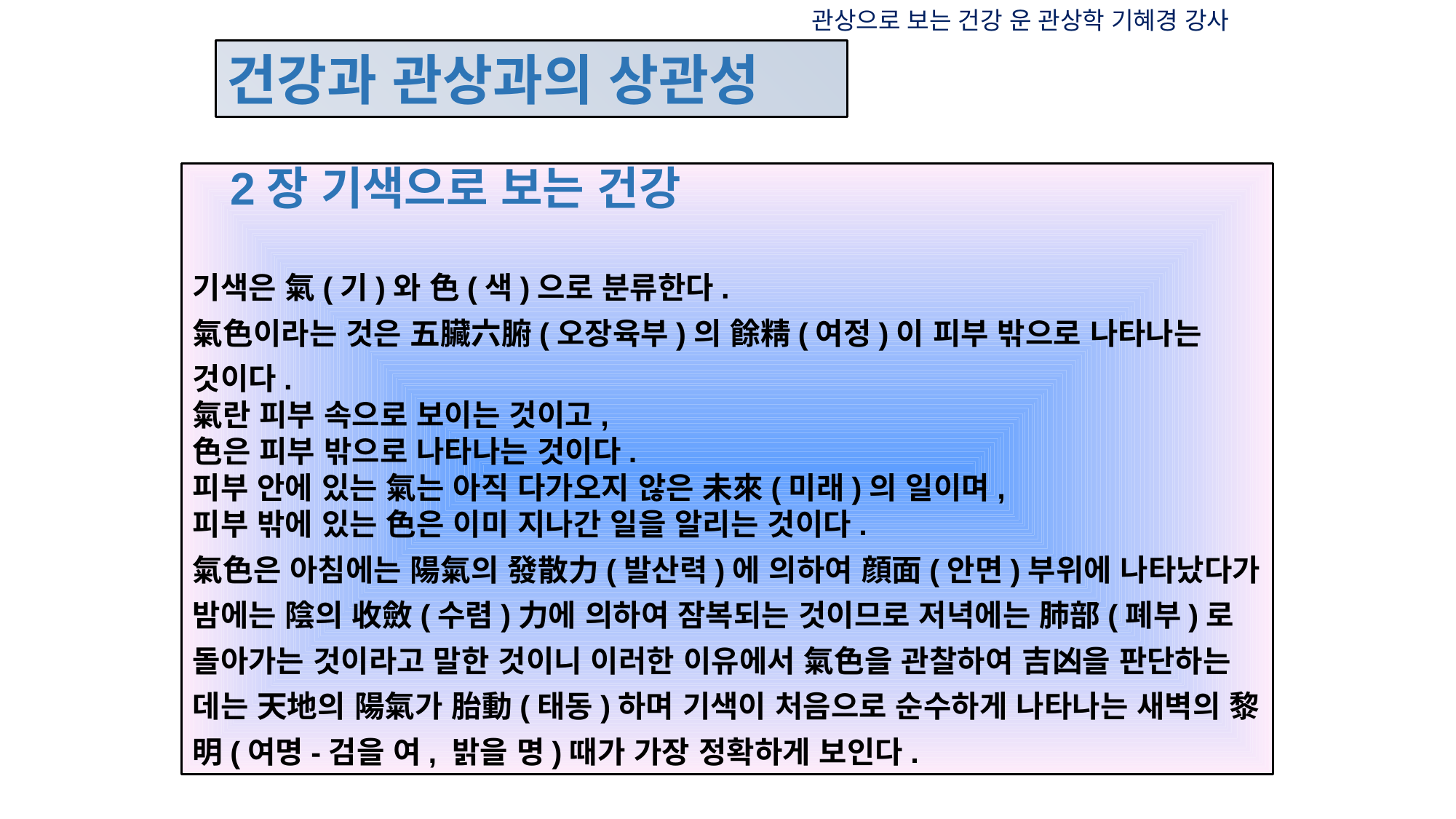

관상으로 보는 건강 운 관상학 기혜경 강사
건강과 관상과의 상관성
   2장 기색으로 보는 건강

기색은 氣(기)와 色(색)으로 분류한다.
氣色이라는 것은 五臟六腑(오장육부)의 餘精(여정)이 피부 밖으로 나타나는 것이다.
氣란 피부 속으로 보이는 것이고,
色은 피부 밖으로 나타나는 것이다.
피부 안에 있는 氣는 아직 다가오지 않은 未來(미래)의 일이며,
피부 밖에 있는 色은 이미 지나간 일을 알리는 것이다.
氣色은 아침에는 陽氣의 發散力(발산력)에 의하여 顔面(안면)부위에 나타났다가 밤에는 陰의 收斂(수렴)力에 의하여 잠복되는 것이므로 저녁에는 肺部(폐부)로 돌아가는 것이라고 말한 것이니 이러한 이유에서 氣色을 관찰하여 吉凶을 판단하는 데는 天地의 陽氣가 胎動(태동)하며 기색이 처음으로 순수하게 나타나는 새벽의 黎明(여명-검을 여, 밝을 명)때가 가장 정확하게 보인다.
Ⅲ. 강의를 마치며
   - 공감과 소통의 관상 상식
   - 지피지기면 백전 불태